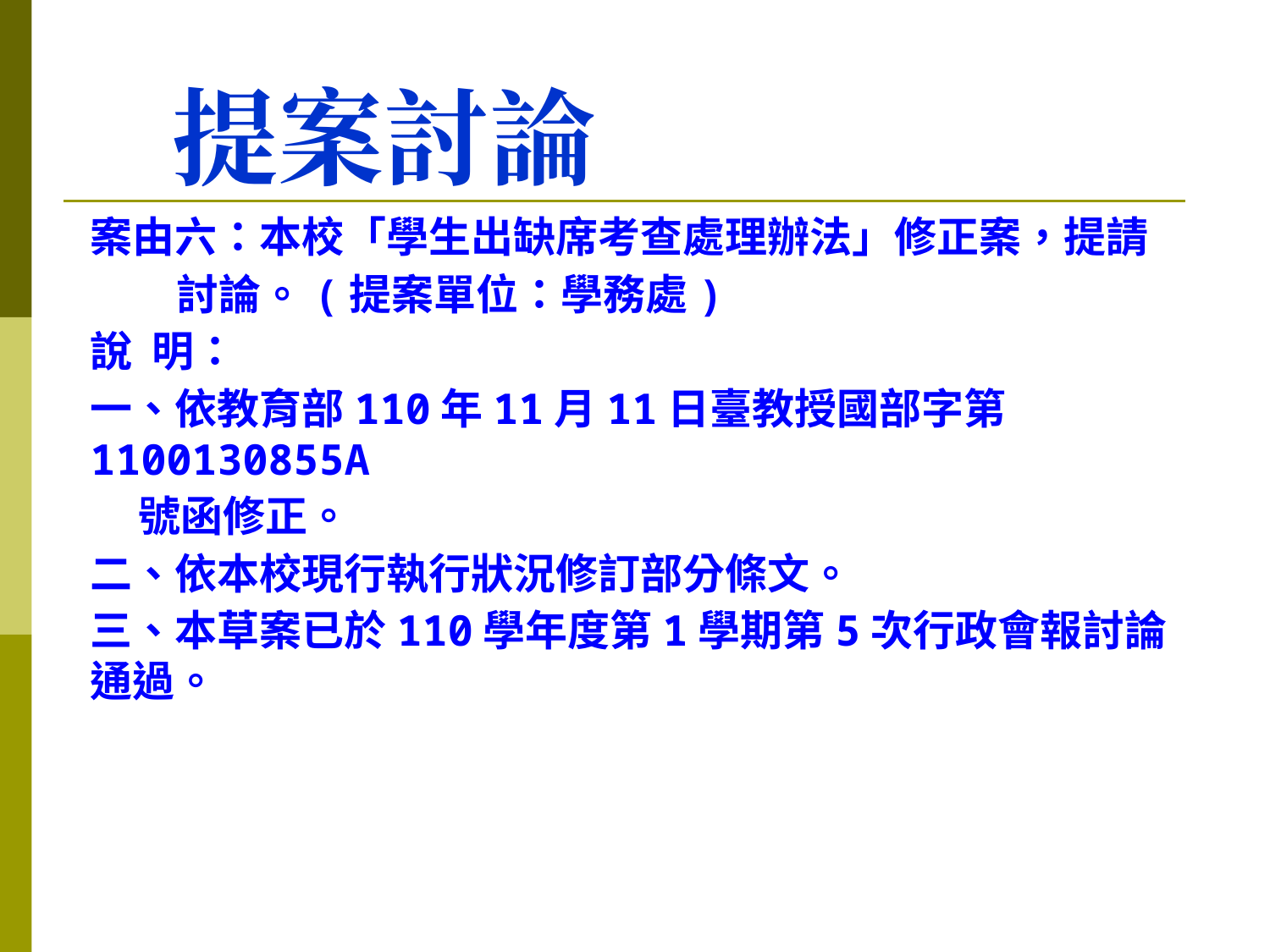

# 提案討論
案由六：本校「學生出缺席考查處理辦法」修正案，提請
        討論。(提案單位：學務處)
說  明：
一、依教育部110年11月11日臺教授國部字第1100130855A
    號函修正。
二、依本校現行執行狀況修訂部分條文。
三、本草案已於110學年度第1學期第5次行政會報討論通過。